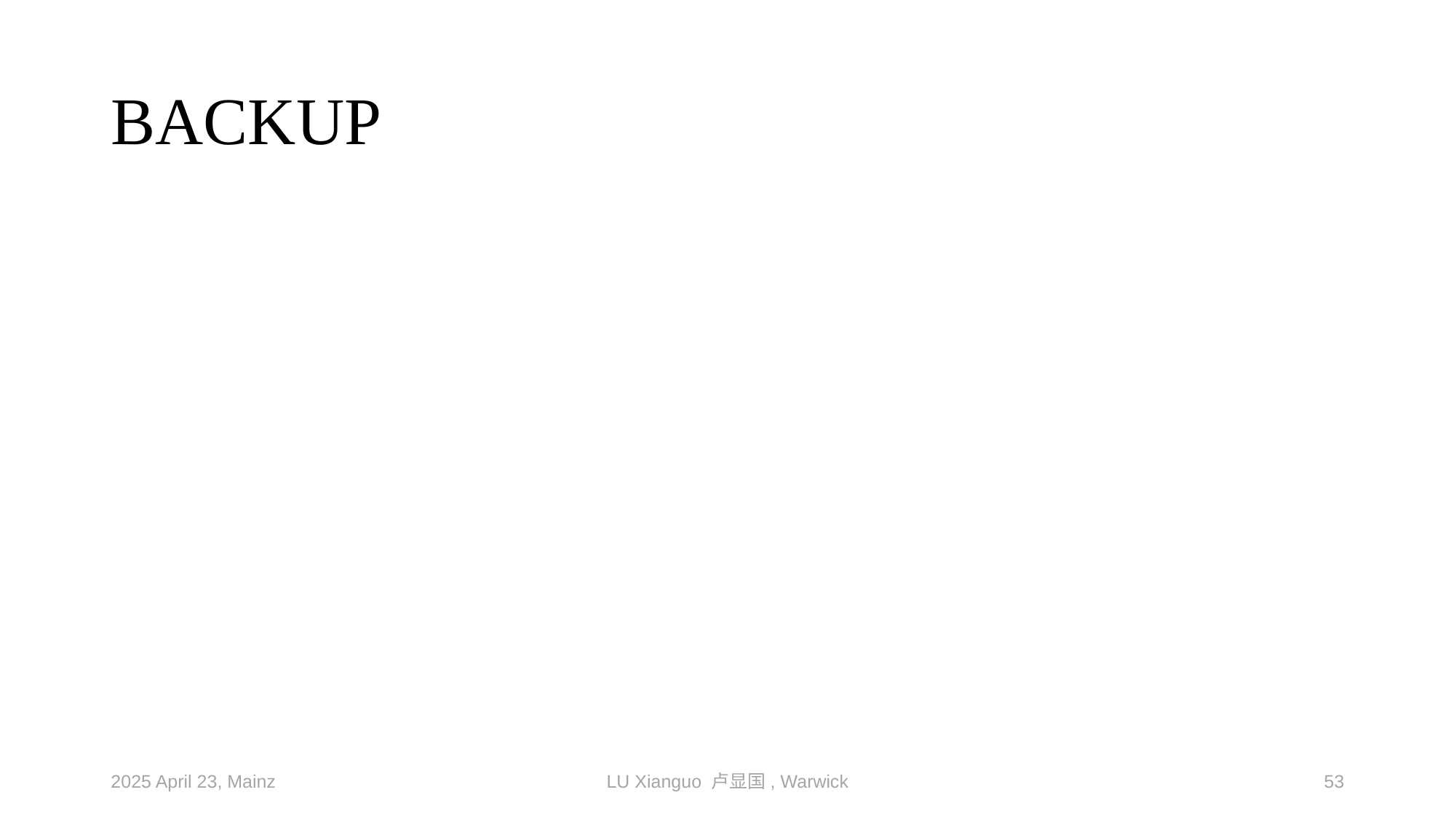

# BACKUP

2025 April 23, Mainz
LU Xianguo 卢显国, Warwick
53